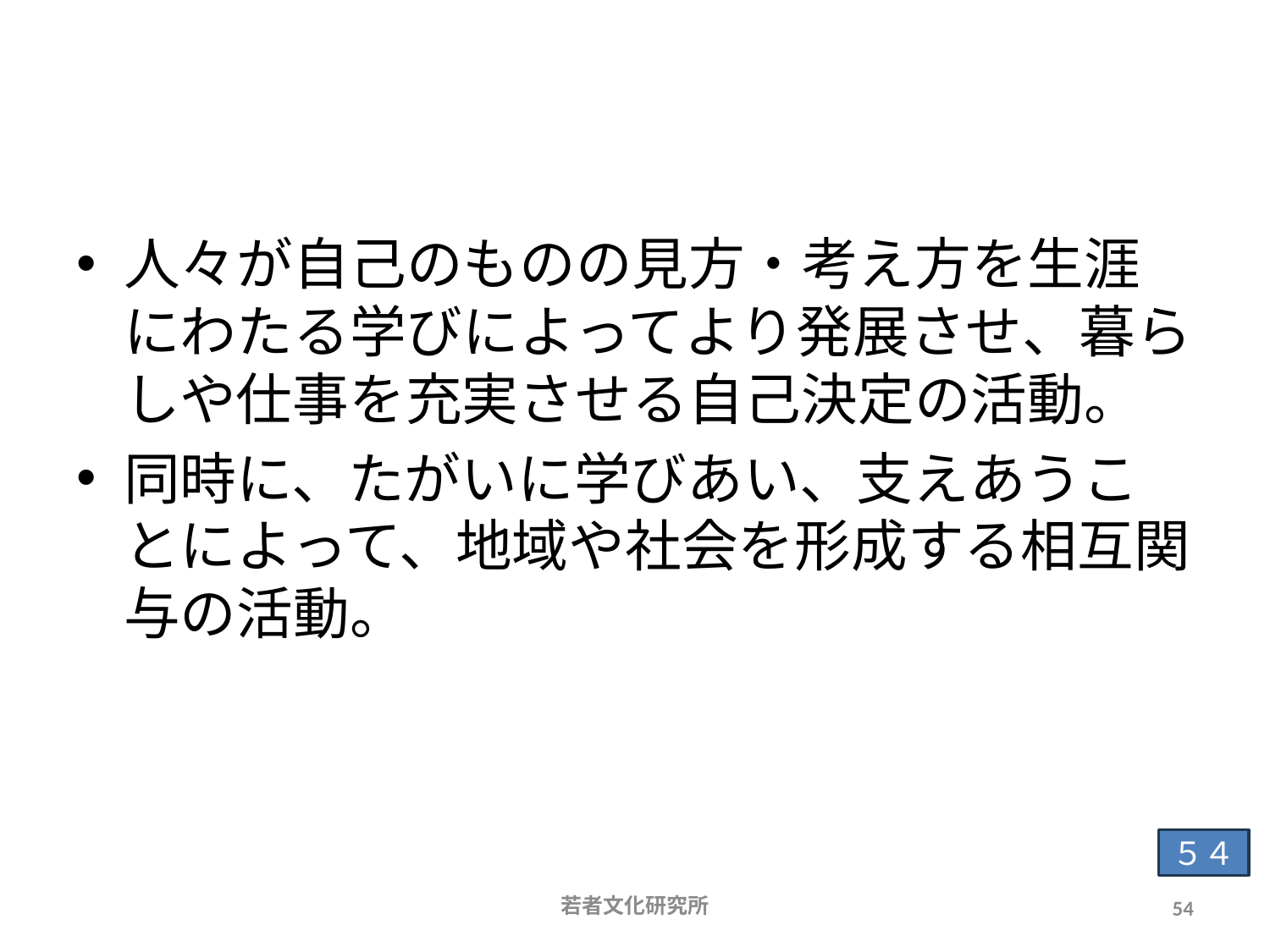

# 生涯学習とは何か
人々が自己のものの見方・考え方を生涯にわたる学びによってより発展させ、暮らしや仕事を充実させる自己決定の活動。
同時に、たがいに学びあい、支えあうことによって、地域や社会を形成する相互関与の活動。

５４
若者文化研究所
54